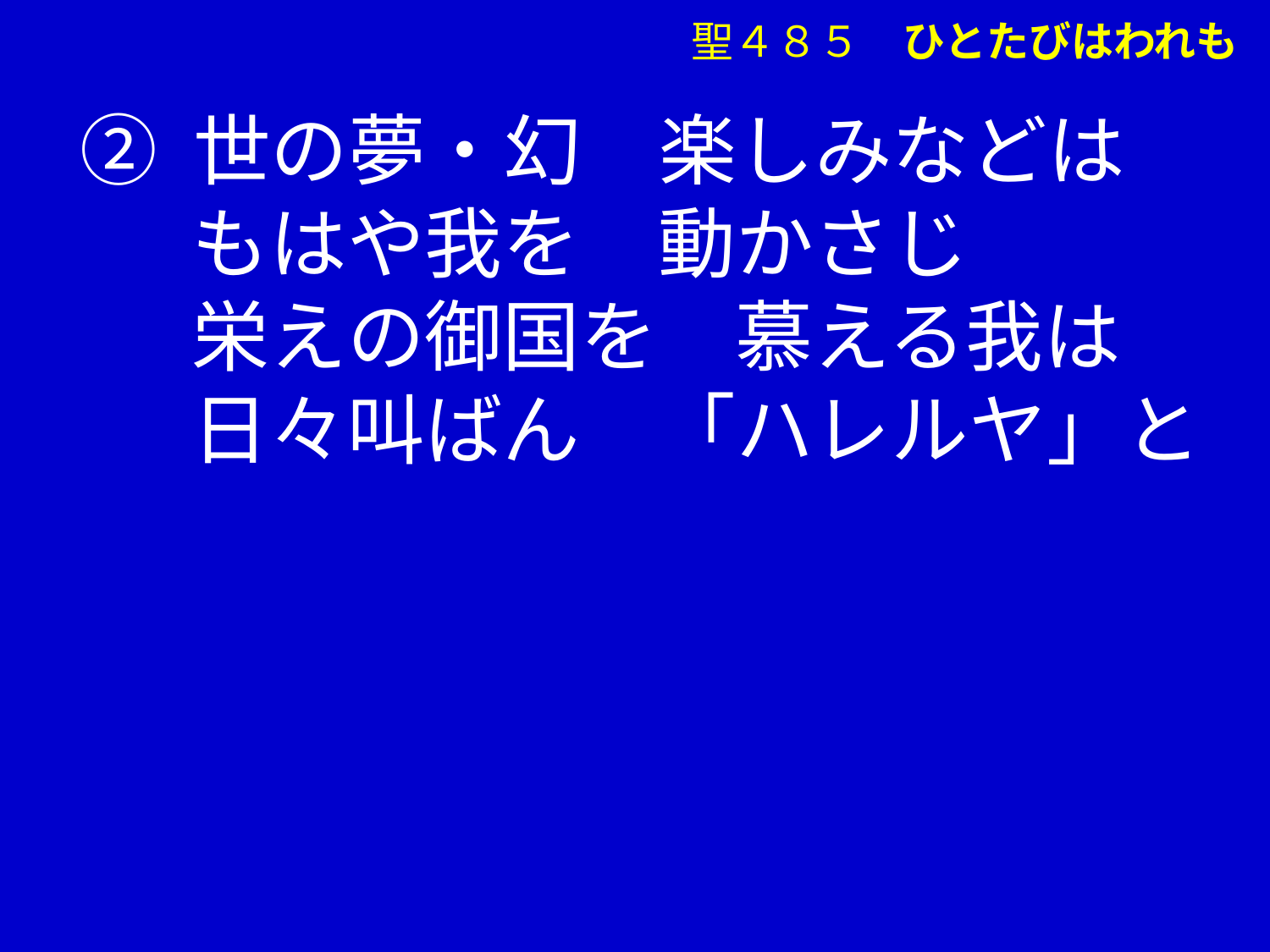

② 世の夢・幻　楽しみなどは
　  もはや我を　動かさじ
　  栄えの御国を　慕える我は
　  日々叫ばん　「ハレルヤ」と
聖４８５　ひとたびはわれも